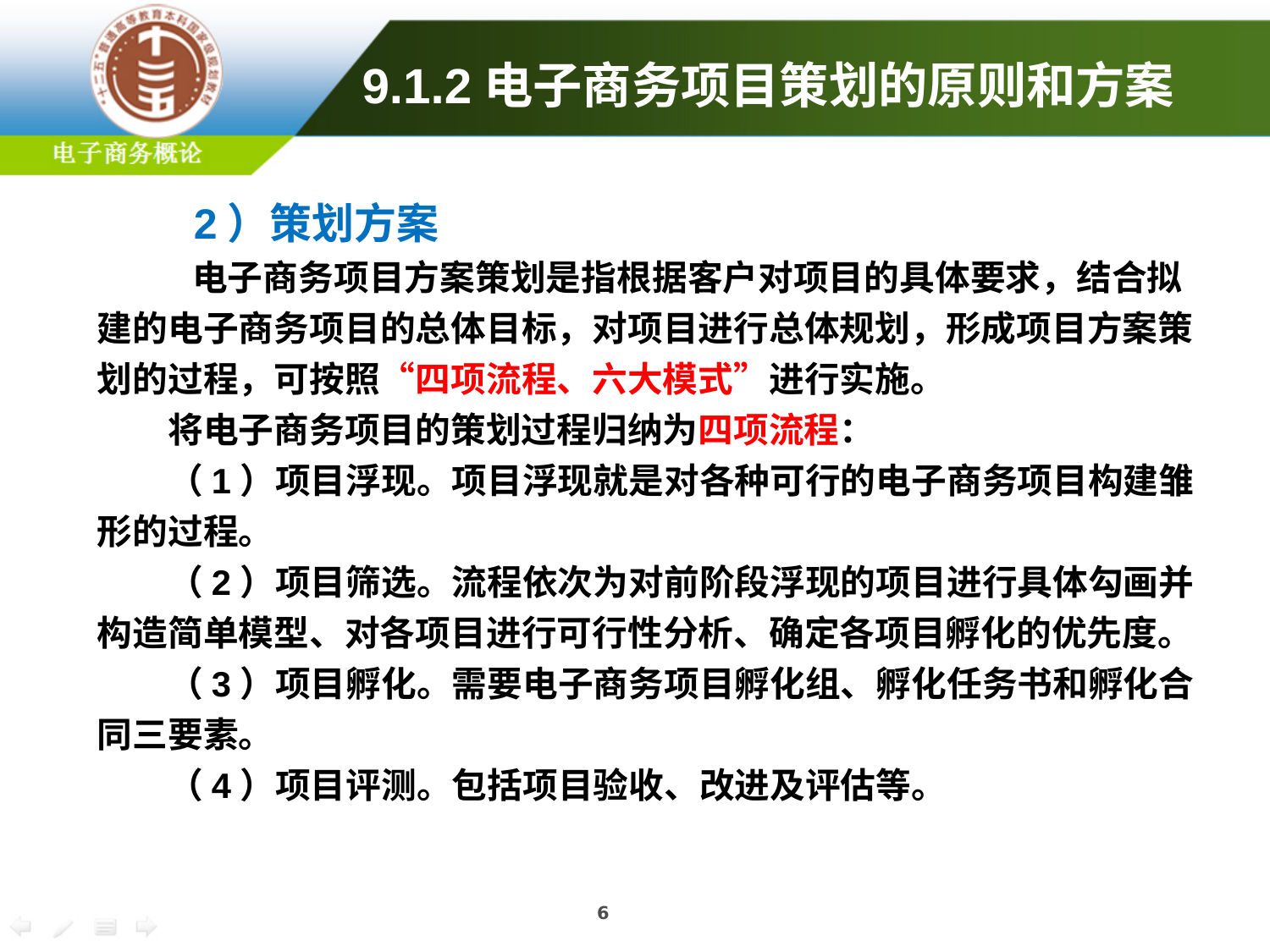

9.1.2电子商务项目策划的原则和方案
 2）策划方案
  电子商务项目方案策划是指根据客户对项目的具体要求，结合拟建的电子商务项目的总体目标，对项目进行总体规划，形成项目方案策划的过程，可按照“四项流程、六大模式”进行实施。
将电子商务项目的策划过程归纳为四项流程：
（1）项目浮现。项目浮现就是对各种可行的电子商务项目构建雏形的过程。
（2）项目筛选。流程依次为对前阶段浮现的项目进行具体勾画并构造简单模型、对各项目进行可行性分析、确定各项目孵化的优先度。
（3）项目孵化。需要电子商务项目孵化组、孵化任务书和孵化合同三要素。
（4）项目评测。包括项目验收、改进及评估等。

6